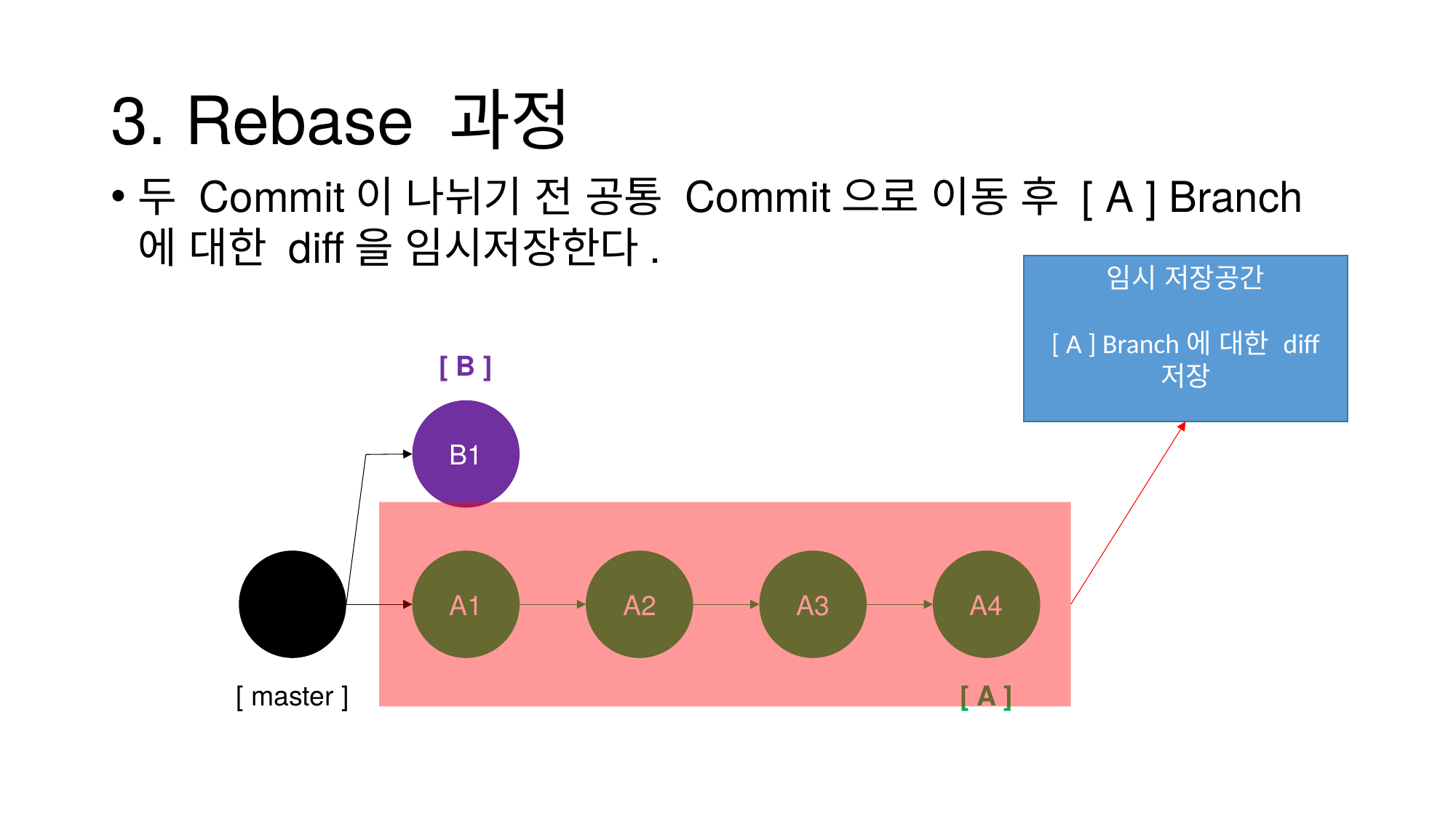

# 3. Rebase 과정
두 Commit이 나뉘기 전 공통 Commit으로 이동 후 [ A ] Branch에 대한 diff을 임시저장한다.
임시 저장공간

[ A ] Branch에 대한 diff
저장
[ B ]
B1

A1
A2
A3
A4
[ master ]
[ A ]